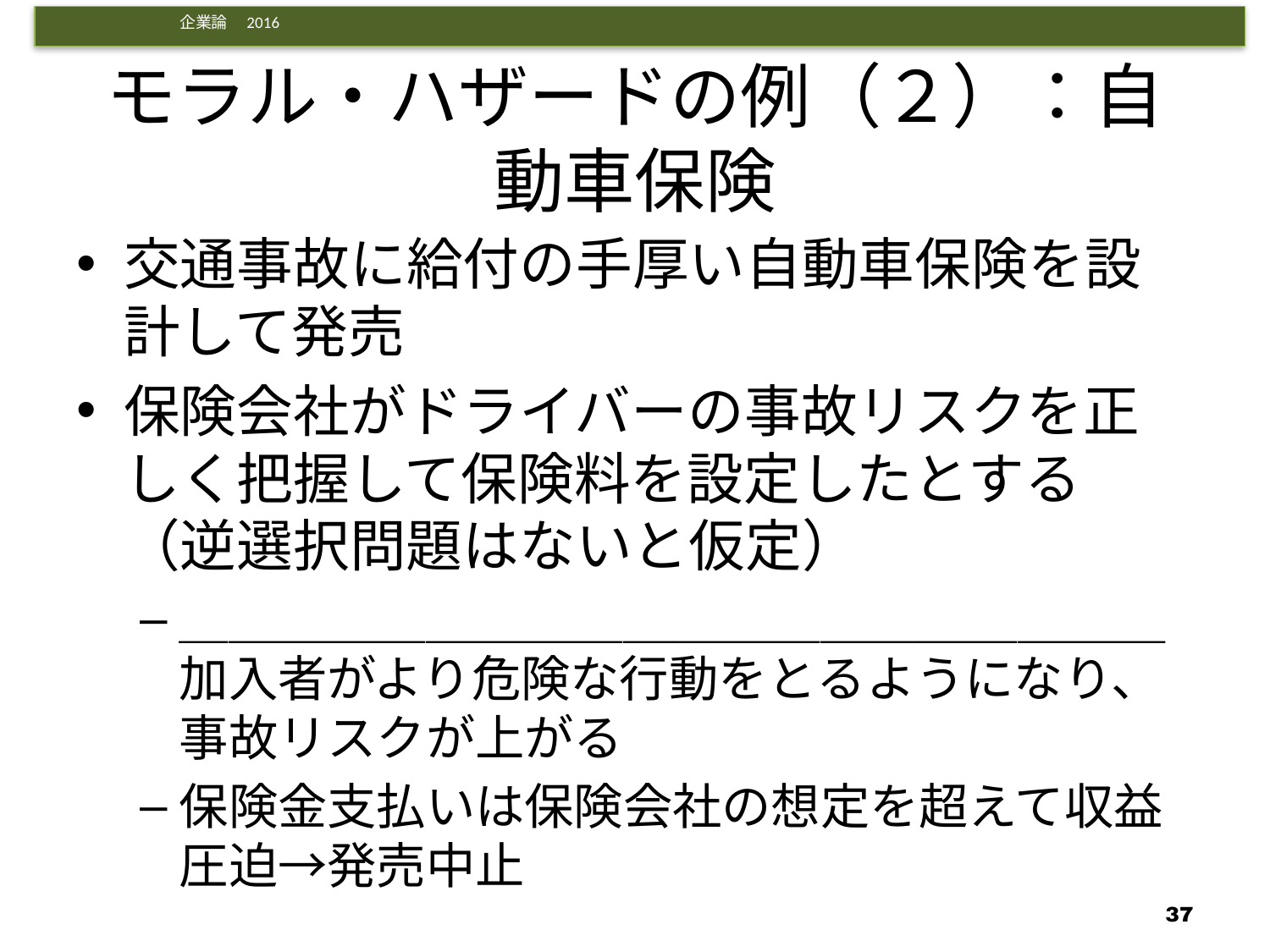

# モラル・ハザードの例（２）：自動車保険
交通事故に給付の手厚い自動車保険を設計して発売
保険会社がドライバーの事故リスクを正しく把握して保険料を設定したとする（逆選択問題はないと仮定）
＿＿＿＿＿＿＿＿＿＿＿＿＿＿＿＿＿＿＿＿加入者がより危険な行動をとるようになり、事故リスクが上がる
保険金支払いは保険会社の想定を超えて収益圧迫→発売中止

37